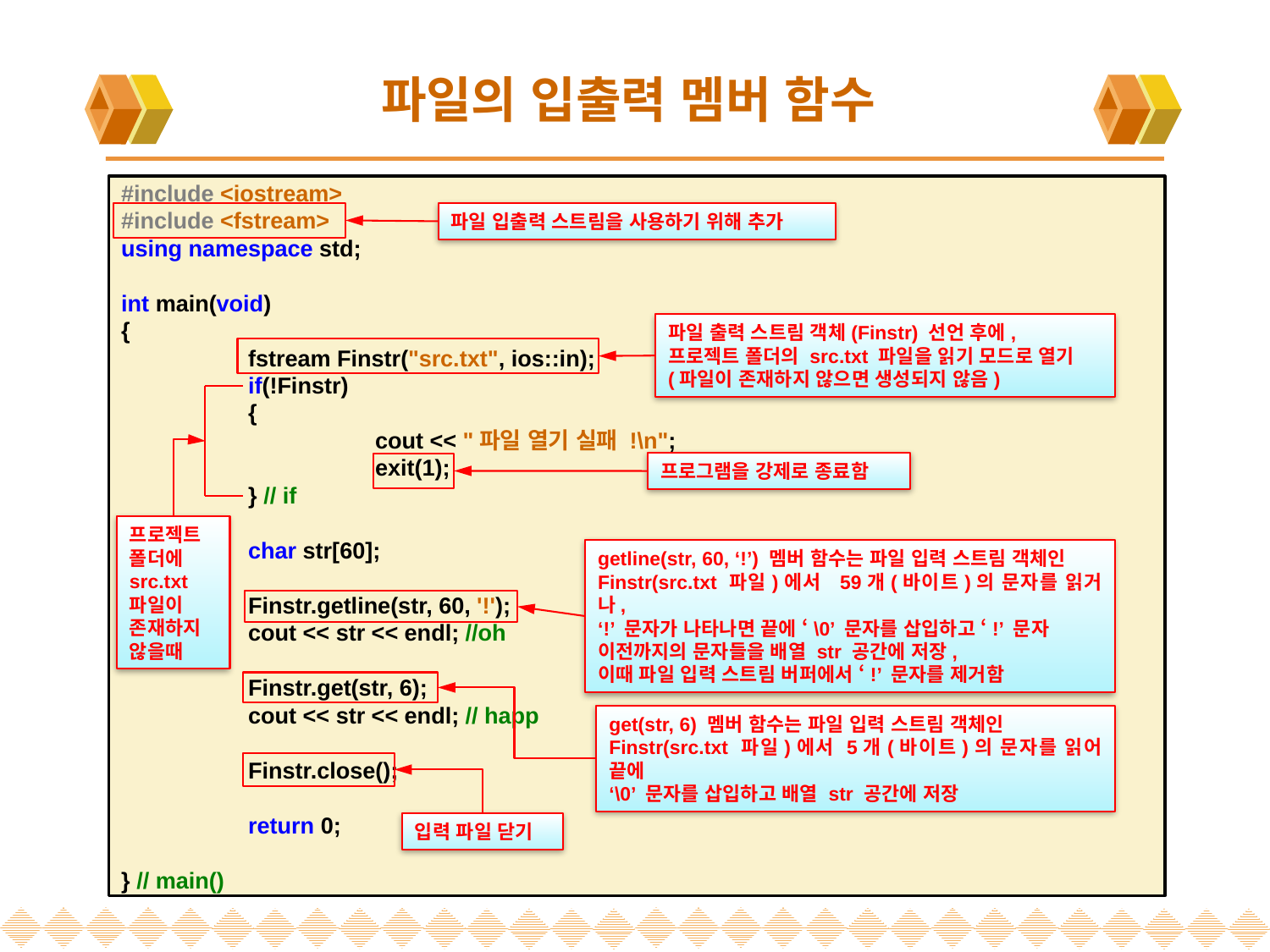

# 파일의 입출력 멤버 함수
#include <iostream>
#include <fstream>
using namespace std;

int main(void)
{
	fstream Finstr("src.txt", ios::in);
	if(!Finstr)
	{
		cout << "파일 열기 실패 !\n";
		exit(1);
	} // if

	char str[60];

	Finstr.getline(str, 60, '!');
	cout << str << endl; //oh

	Finstr.get(str, 6);
	cout << str << endl; // happ

	Finstr.close();

	return 0;

} // main()

파일 입출력 스트림을 사용하기 위해 추가
파일 출력 스트림 객체(Finstr) 선언 후에,
프로젝트 폴더의 src.txt 파일을 읽기 모드로 열기
(파일이 존재하지 않으면 생성되지 않음)

프로그램을 강제로 종료함

프로젝트
폴더에
src.txt
파일이
존재하지
않을때
getline(str, 60, ‘!’) 멤버 함수는 파일 입력 스트림 객체인
Finstr(src.txt 파일)에서  59개(바이트)의 문자를 읽거나,
‘!’ 문자가 나타나면 끝에 ‘\0’ 문자를 삽입하고 ‘!’ 문자
이전까지의 문자들을 배열 str 공간에 저장,
이때 파일 입력 스트림 버퍼에서 ‘!’ 문자를 제거함

get(str, 6) 멤버 함수는 파일 입력 스트림 객체인
Finstr(src.txt 파일)에서 5개(바이트)의 문자를 읽어 끝에
‘\0’ 문자를 삽입하고 배열 str 공간에 저장

입력 파일 닫기